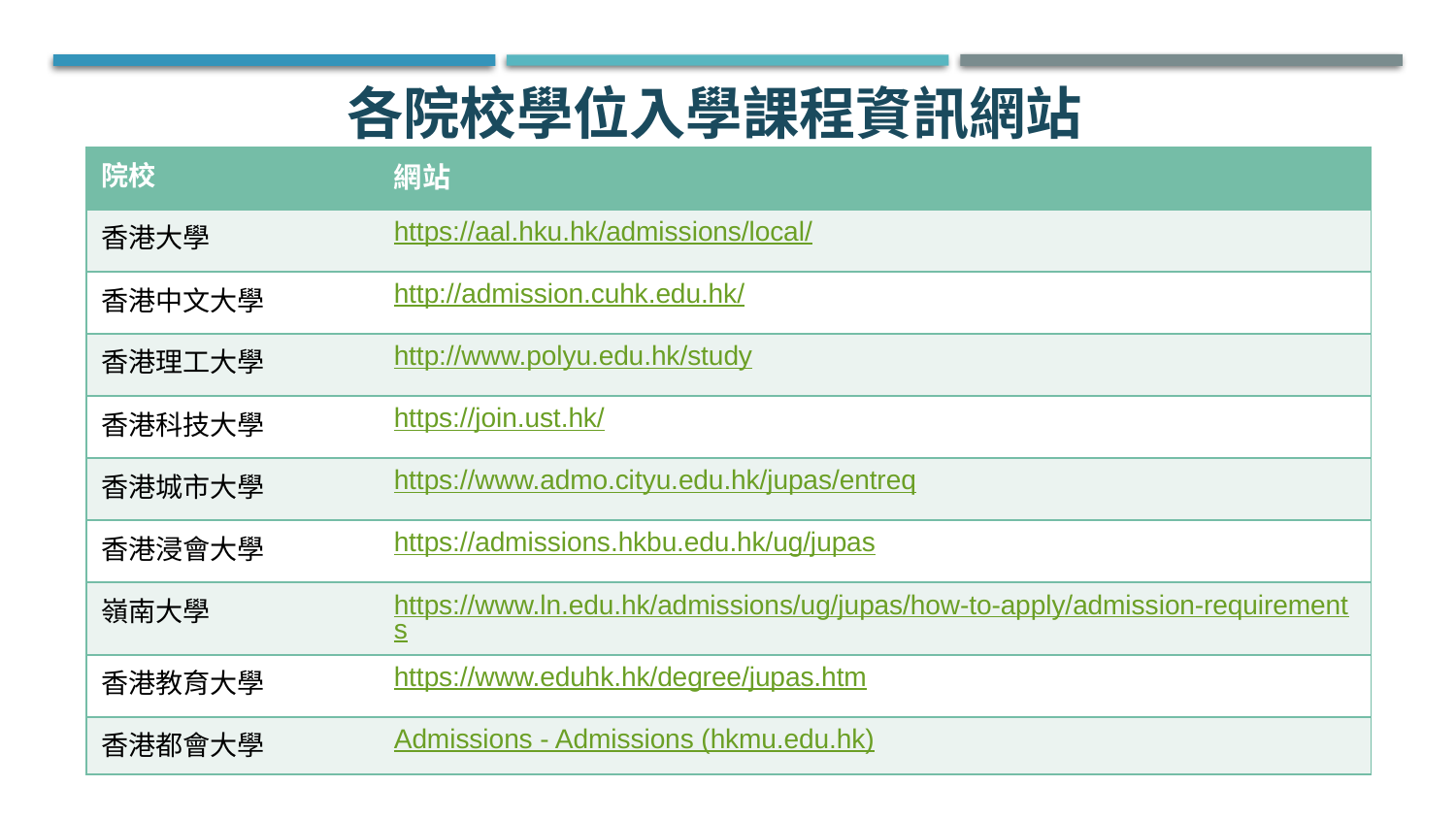

各院校學位入學課程資訊網站
| 院校 | 網站 |
| --- | --- |
| 香港大學 | https://aal.hku.hk/admissions/local/ |
| 香港中文大學 | http://admission.cuhk.edu.hk/ |
| 香港理工大學 | http://www.polyu.edu.hk/study |
| 香港科技大學 | https://join.ust.hk/ |
| 香港城市大學 | https://www.admo.cityu.edu.hk/jupas/entreq |
| 香港浸會大學 | https://admissions.hkbu.edu.hk/ug/jupas |
| 嶺南大學 | https://www.ln.edu.hk/admissions/ug/jupas/how-to-apply/admission-requirements |
| 香港教育大學 | https://www.eduhk.hk/degree/jupas.htm |
| 香港都會大學 | Admissions - Admissions (hkmu.edu.hk) |